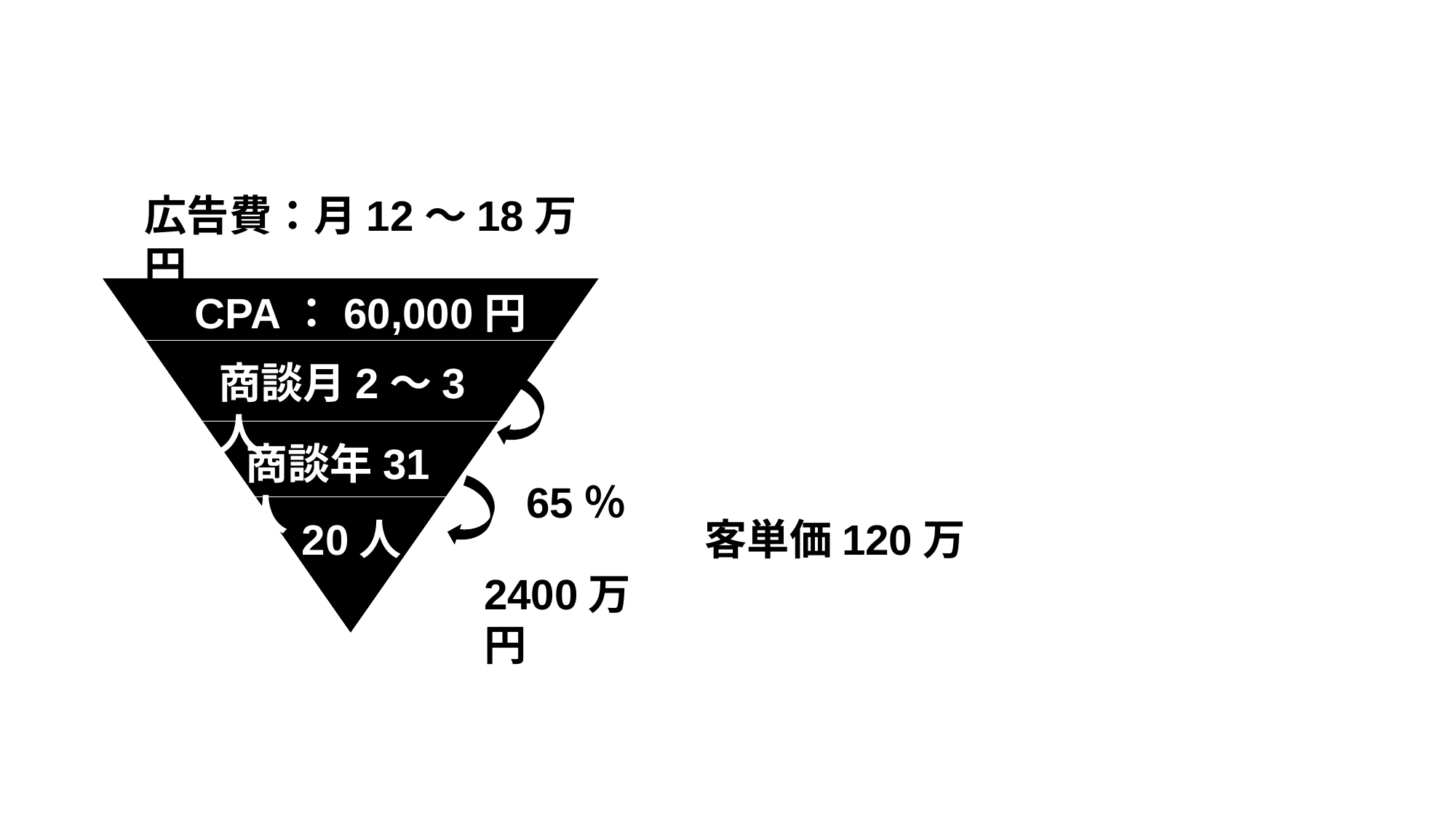

広告費：月12～18万円

商談年31人
65％

20人
2400万円
CPA：60,000円
商談月2～3人
客単価120万